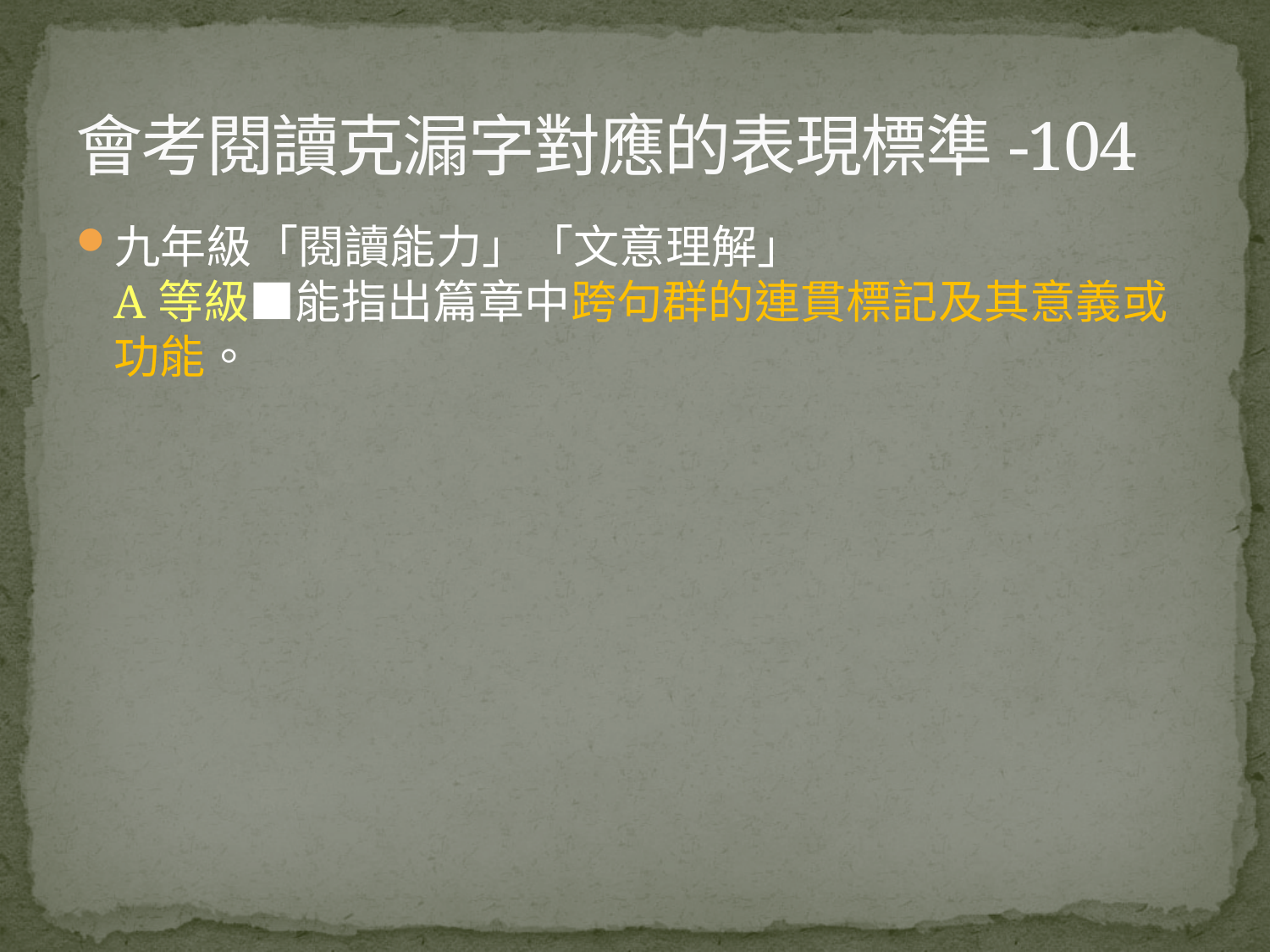

# 會考閱讀克漏字對應的表現標準-104
九年級「閱讀能力」「文意理解」
A等級■能指出篇章中跨句群的連貫標記及其意義或功能。